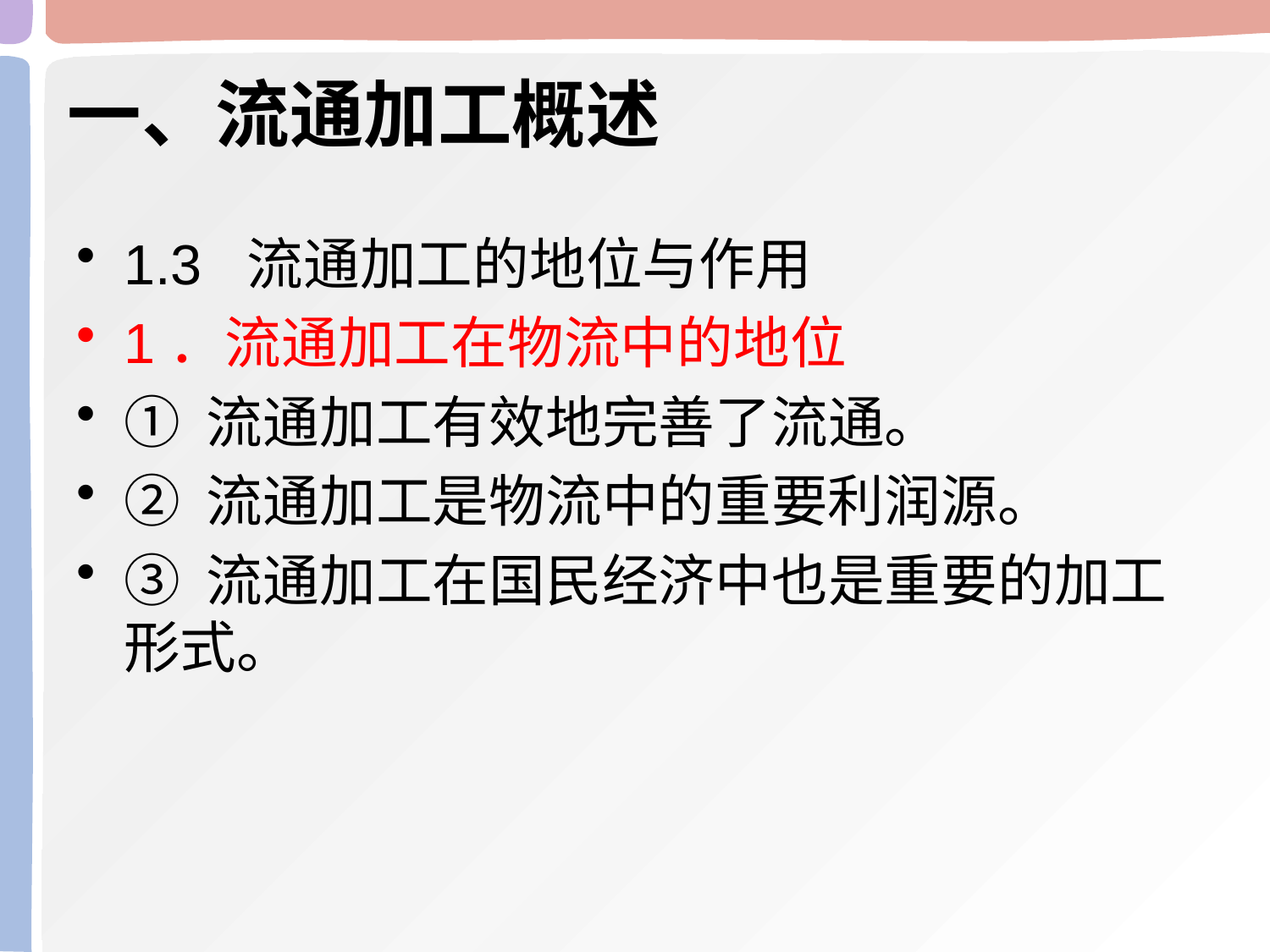

# 一、流通加工概述
1.3  流通加工的地位与作用
1．流通加工在物流中的地位
① 流通加工有效地完善了流通。
② 流通加工是物流中的重要利润源。
③ 流通加工在国民经济中也是重要的加工形式。
10